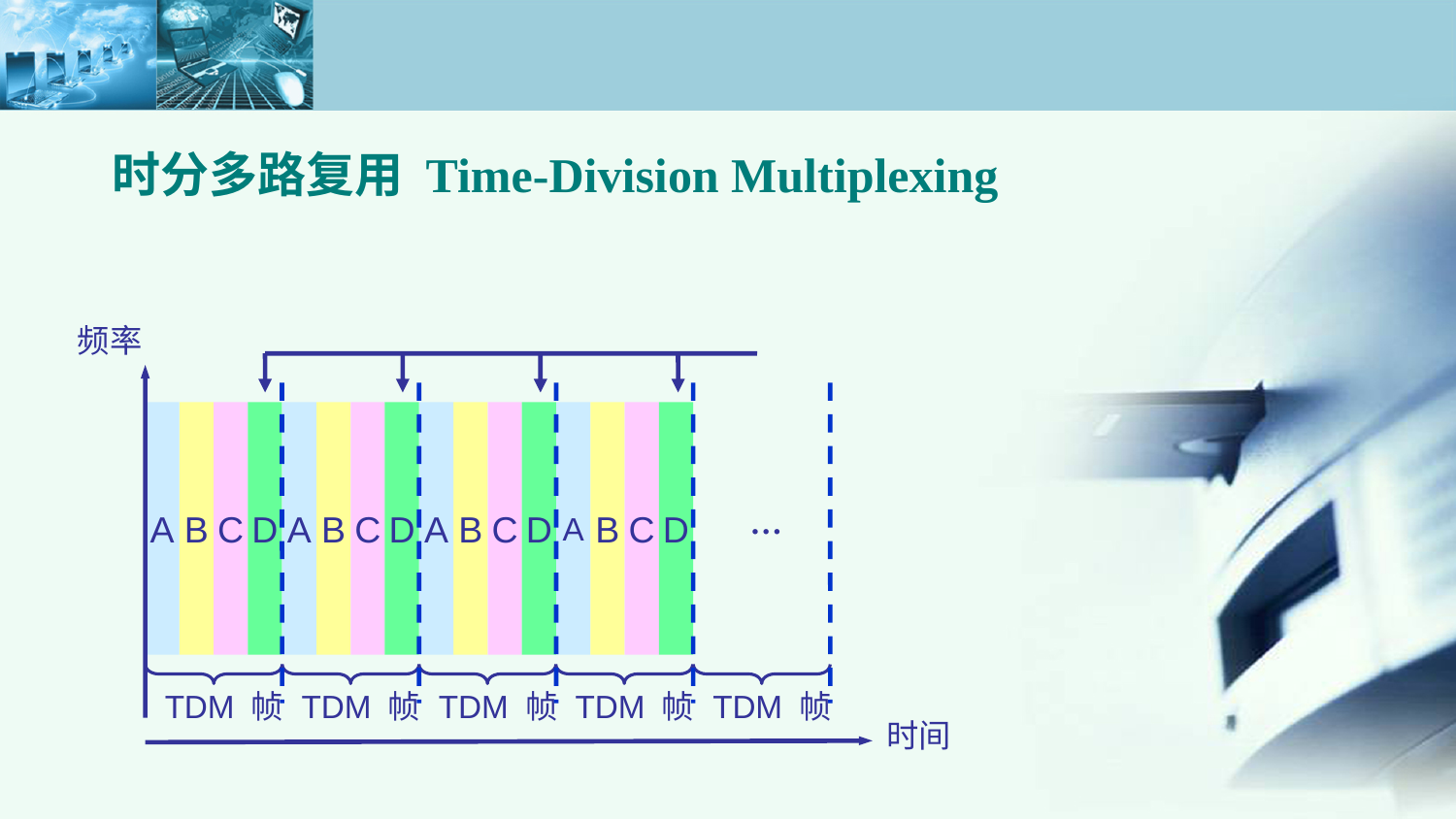

时分多路复用 Time-Division Multiplexing
频率

A
B
C
D
D
D
D
A
B
C
A
B
C
A
B
C
…

TDM 帧

TDM 帧

TDM 帧

TDM 帧

TDM 帧
时间